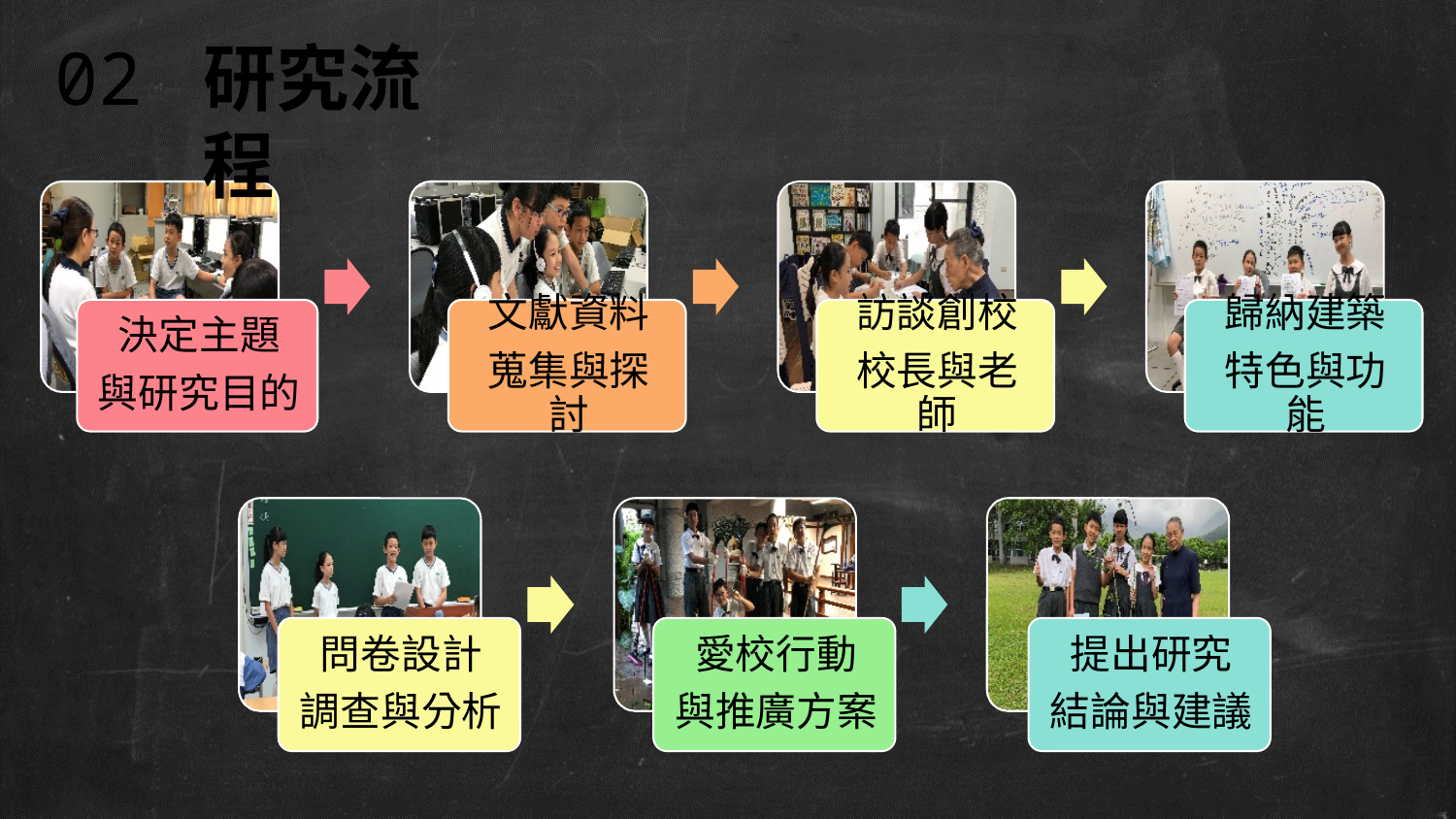

02 研究流程
決定主題
與研究目的

文獻資料
蒐集與探討

訪談創校
校長與老師

歸納建築
特色與功能
問卷設計
調查與分析

愛校行動
與推廣方案

提出研究
結論與建議